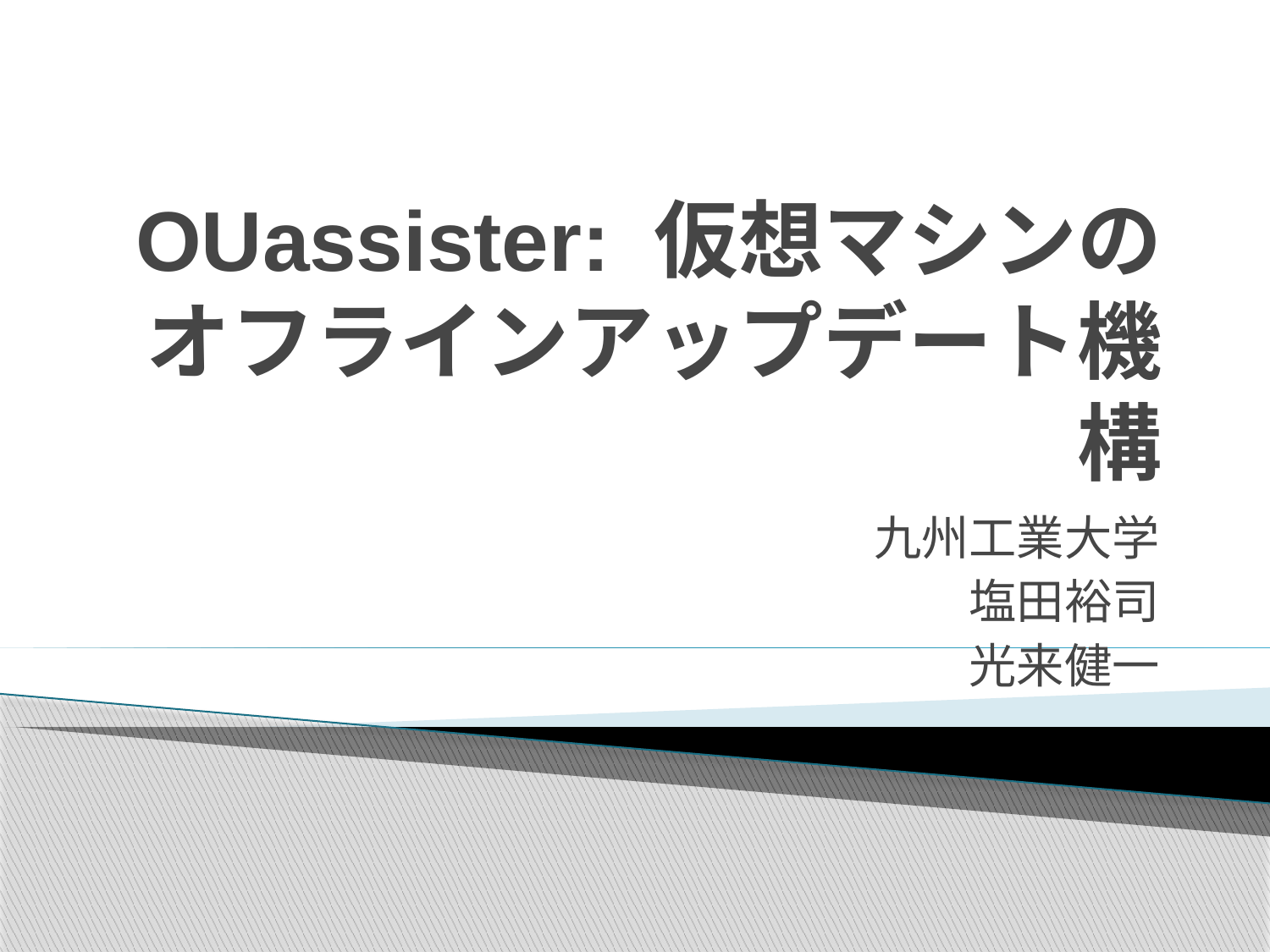

# OUassister: 仮想マシンの オフラインアップデート機構
九州工業大学
塩田裕司
光来健一